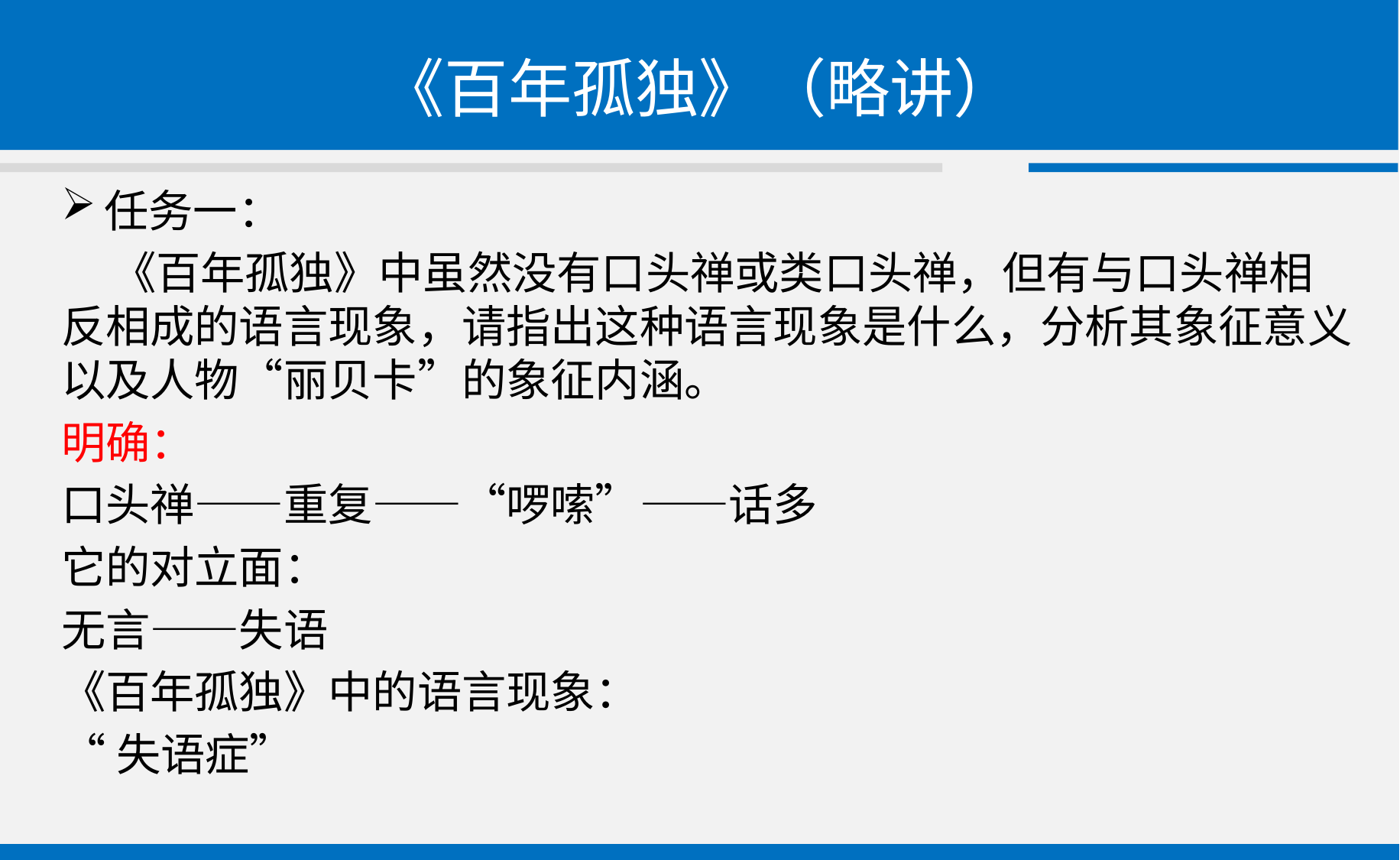

# 《百年孤独》（略讲）
任务一：
    《百年孤独》中虽然没有口头禅或类口头禅，但有与口头禅相反相成的语言现象，请指出这种语言现象是什么，分析其象征意义以及人物“丽贝卡”的象征内涵。
明确：
口头禅——重复——“啰嗦”——话多
它的对立面：
无言——失语
《百年孤独》中的语言现象：
“失语症”